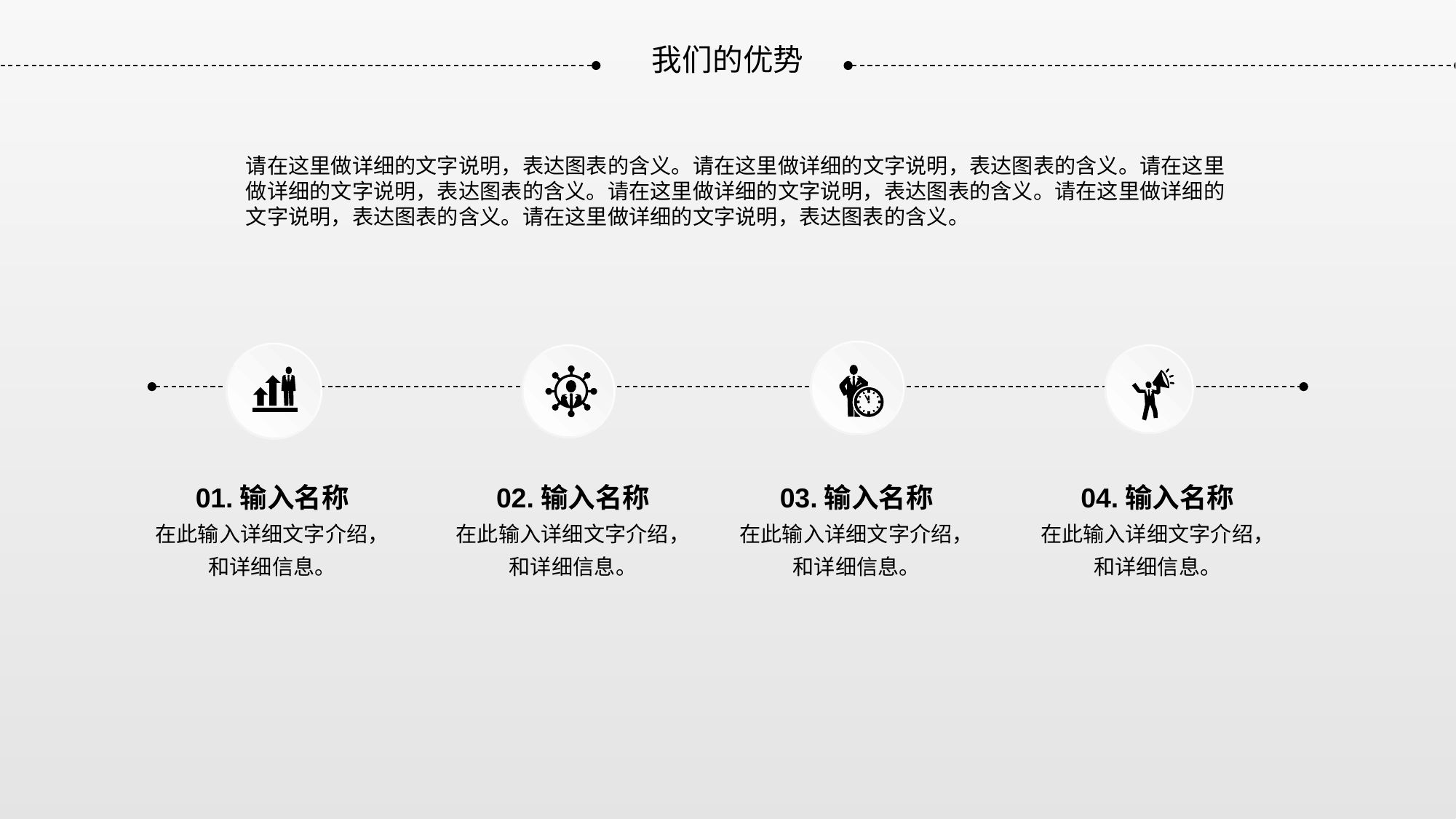

我们的优势
请在这里做详细的文字说明，表达图表的含义。请在这里做详细的文字说明，表达图表的含义。请在这里
做详细的文字说明，表达图表的含义。请在这里做详细的文字说明，表达图表的含义。请在这里做详细的
文字说明，表达图表的含义。请在这里做详细的文字说明，表达图表的含义。

01.输入名称
在此输入详细文字介绍，
和详细信息。

02.输入名称
在此输入详细文字介绍，
和详细信息。

03.输入名称
在此输入详细文字介绍，
和详细信息。

04.输入名称
在此输入详细文字介绍，
和详细信息。